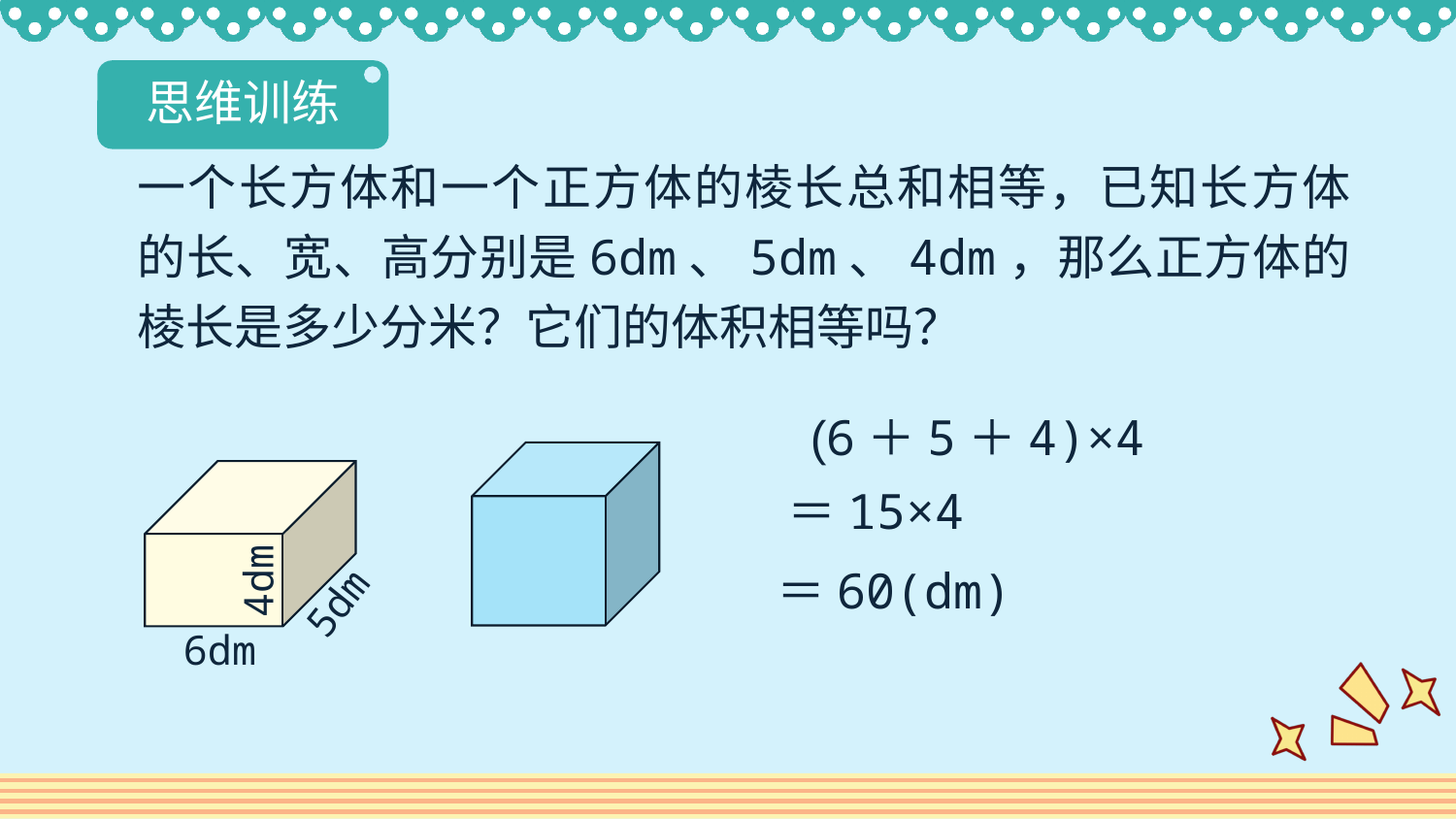

思维训练
一个长方体和一个正方体的棱长总和相等，已知长方体的长、宽、高分别是6dm、5dm、4dm，那么正方体的棱长是多少分米？它们的体积相等吗？
(6＋5＋4)×4

＝15×4
4dm
＝60(dm)
5dm
6dm